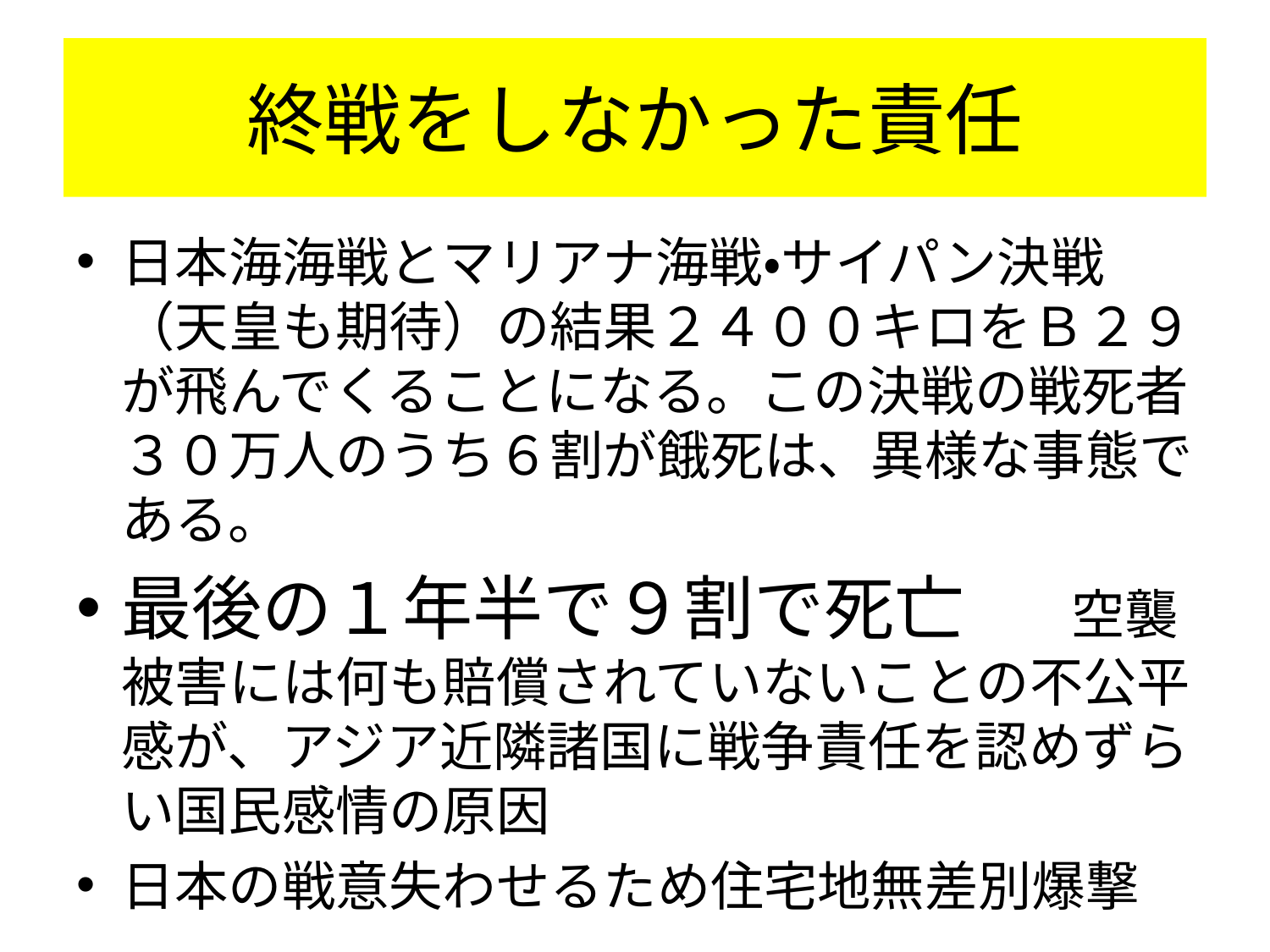

# 終戦をしなかった責任
日本海海戦とマリアナ海戦・サイパン決戦（天皇も期待）の結果２４００キロをＢ２９が飛んでくることになる。この決戦の戦死者３０万人のうち６割が餓死は、異様な事態である。
最後の１年半で９割で死亡　　空襲被害には何も賠償されていないことの不公平感が、アジア近隣諸国に戦争責任を認めずらい国民感情の原因
日本の戦意失わせるため住宅地無差別爆撃